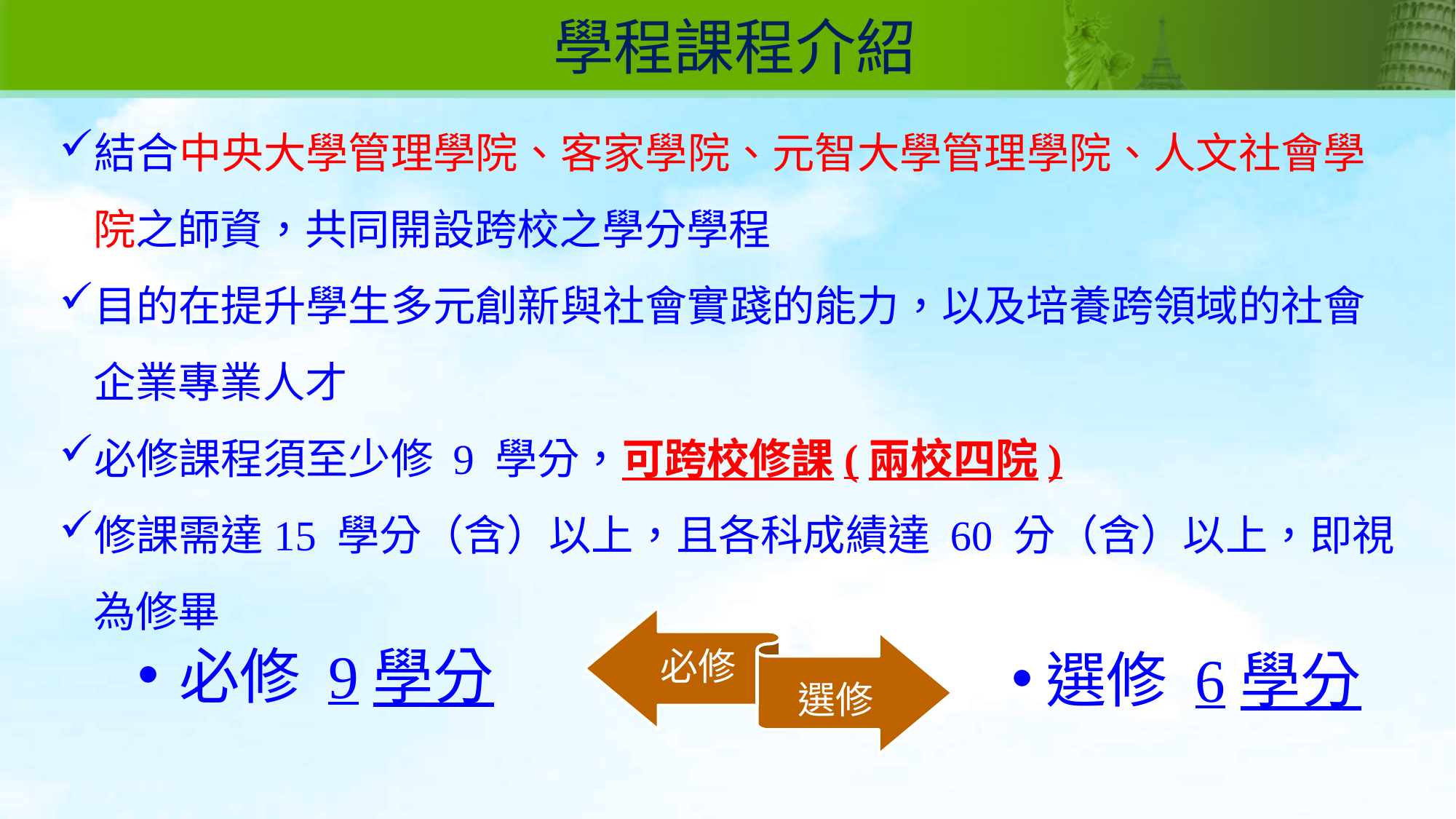

學程課程介紹
結合中央大學管理學院、客家學院、元智大學管理學院、人文社會學院之師資，共同開設跨校之學分學程
目的在提升學生多元創新與社會實踐的能力，以及培養跨領域的社會企業專業人才
必修課程須至少修 9 學分，可跨校修課(兩校四院)
修課需達15 學分（含）以上，且各科成績達 60 分（含）以上，即視為修畢
 必修
選修
必修 9學分
選修 6學分